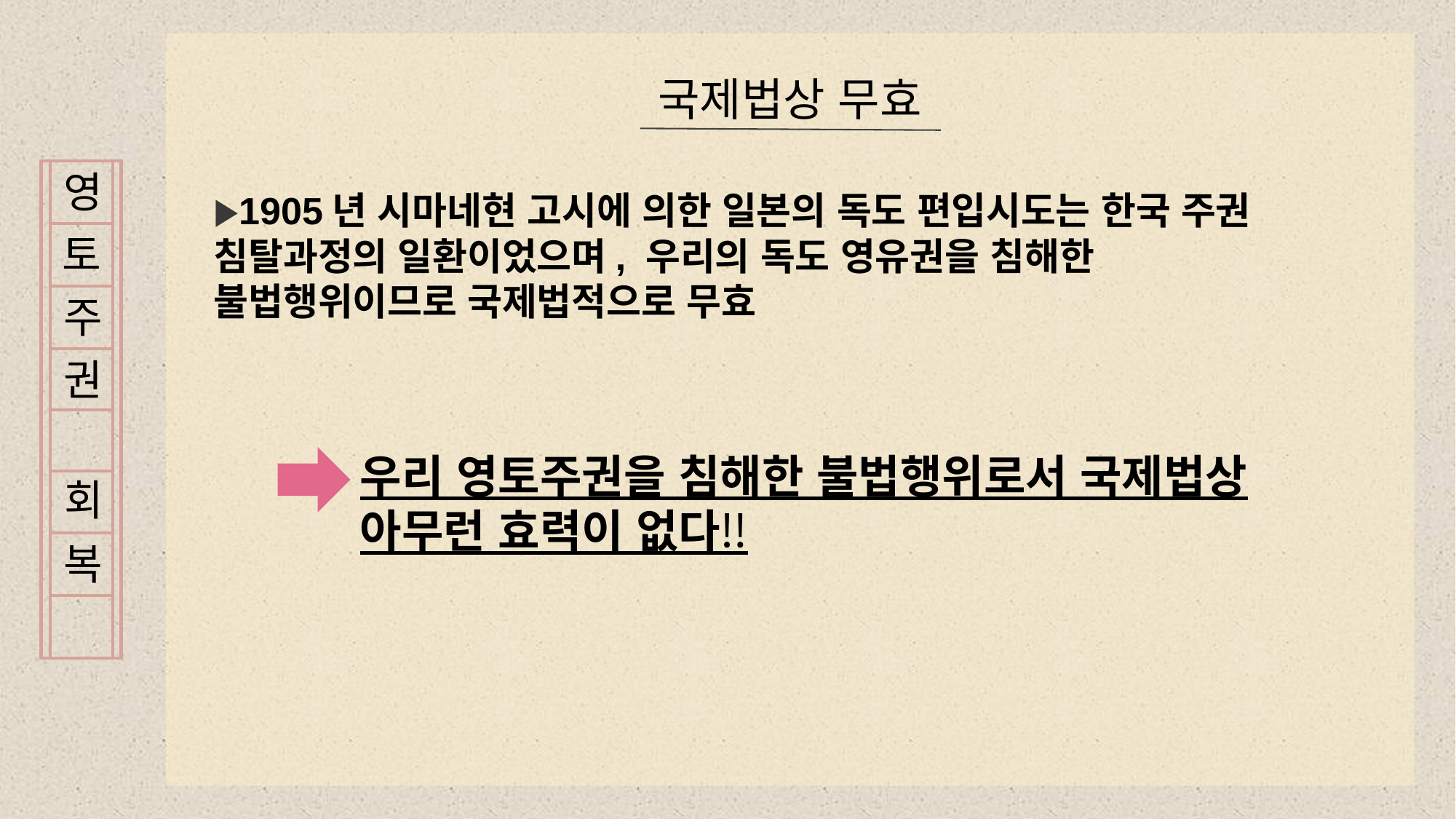

국제법상 무효

주
권
회
영
▶1905년 시마네현 고시에 의한 일본의 독도 편입시도는 한국 주권 침탈과정의 일환이었으며, 우리의 독도 영유권을 침해한 불법행위이므로 국제법적으로 무효

토
우리 영토주권을 침해한 불법행위로서 국제법상 아무런 효력이 없다‼

복
⦁일본이 1905년 시마네현 고시 제40호를 통해 우리나라 영토인 독도를 자국 영토로 편입하고자 시도
⦁1904년 2월 일본은 대한제국에 ‘한·일 의정서’의 체결을 강요하여 러·일 전쟁의 수행을 위해 자국이 필요로 하는 한국 영토를 자유롭게 사용할 수 있도록 함
→ 일본의 독도 편입 시도도 동해에서의 러·일간 해전을 앞둔 상황에서 독도의 군사적 가치를 고려한 것
⦁ 일본은 1904년 8월 ‘제1차 한·일 협약’을 통해 한국 정부에 일본인 등 외국인 고문을 임명하도록 강요하는 등 1910년 한국을 강제병합하기 이전에도 이미 단계적인 침탈을 진행해 나가고 있었음
⇒ 독도는 이러한 일본의 한국 주권 침탈과정의 첫 번째 희생물이었으며 1905년 일본의 독도 편입 시도는 오랜 기간에 걸쳐 확고히 확립된 우리 영토주권을 침해한 불법행위로서 국제법상 아무런 효력이 없다‼